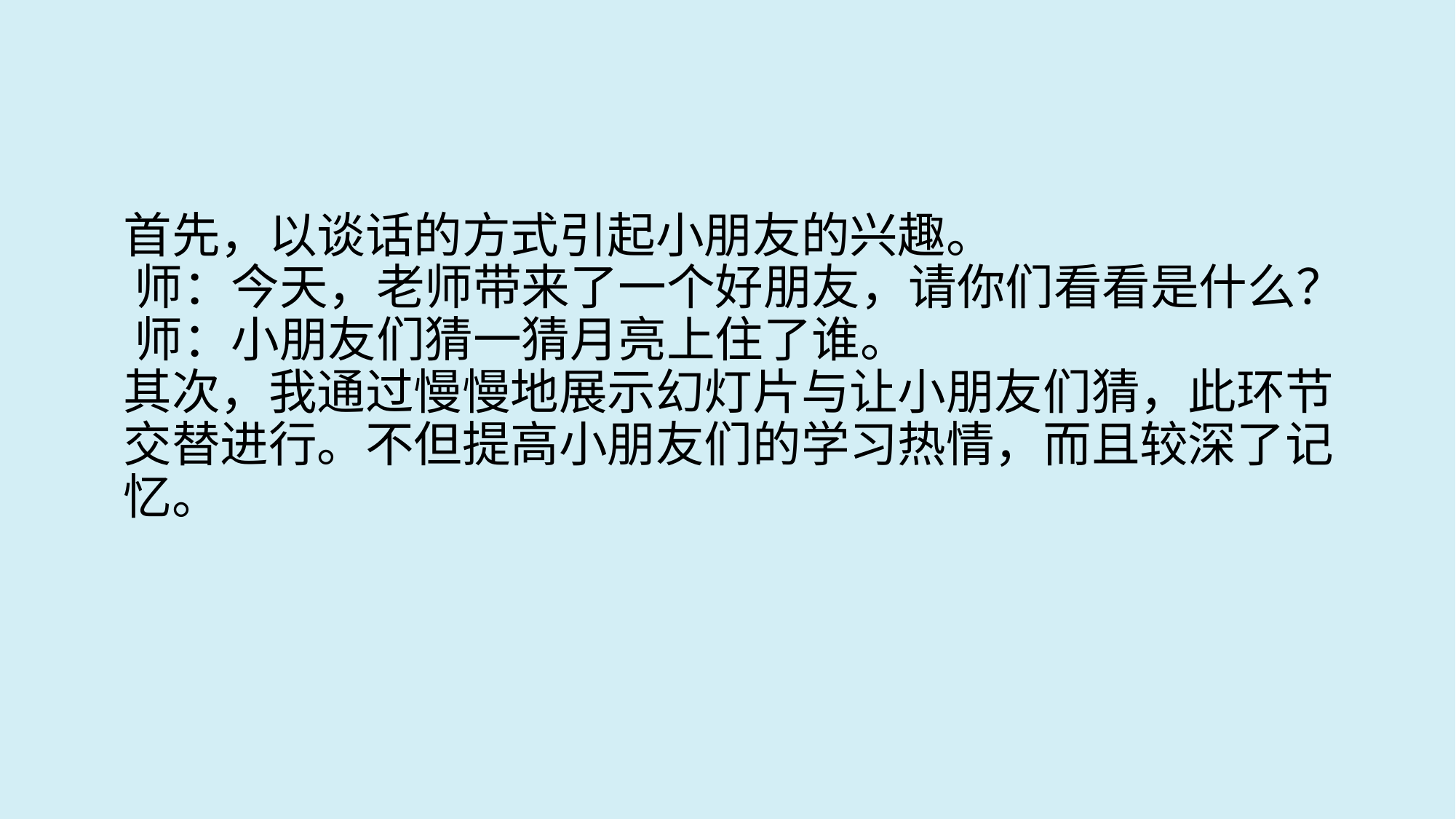

# 首先，以谈话的方式引起小朋友的兴趣。 师：今天，老师带来了一个好朋友，请你们看看是什么？ 师：小朋友们猜一猜月亮上住了谁。 其次，我通过慢慢地展示幻灯片与让小朋友们猜，此环节交替进行。不但提高小朋友们的学习热情，而且较深了记忆。